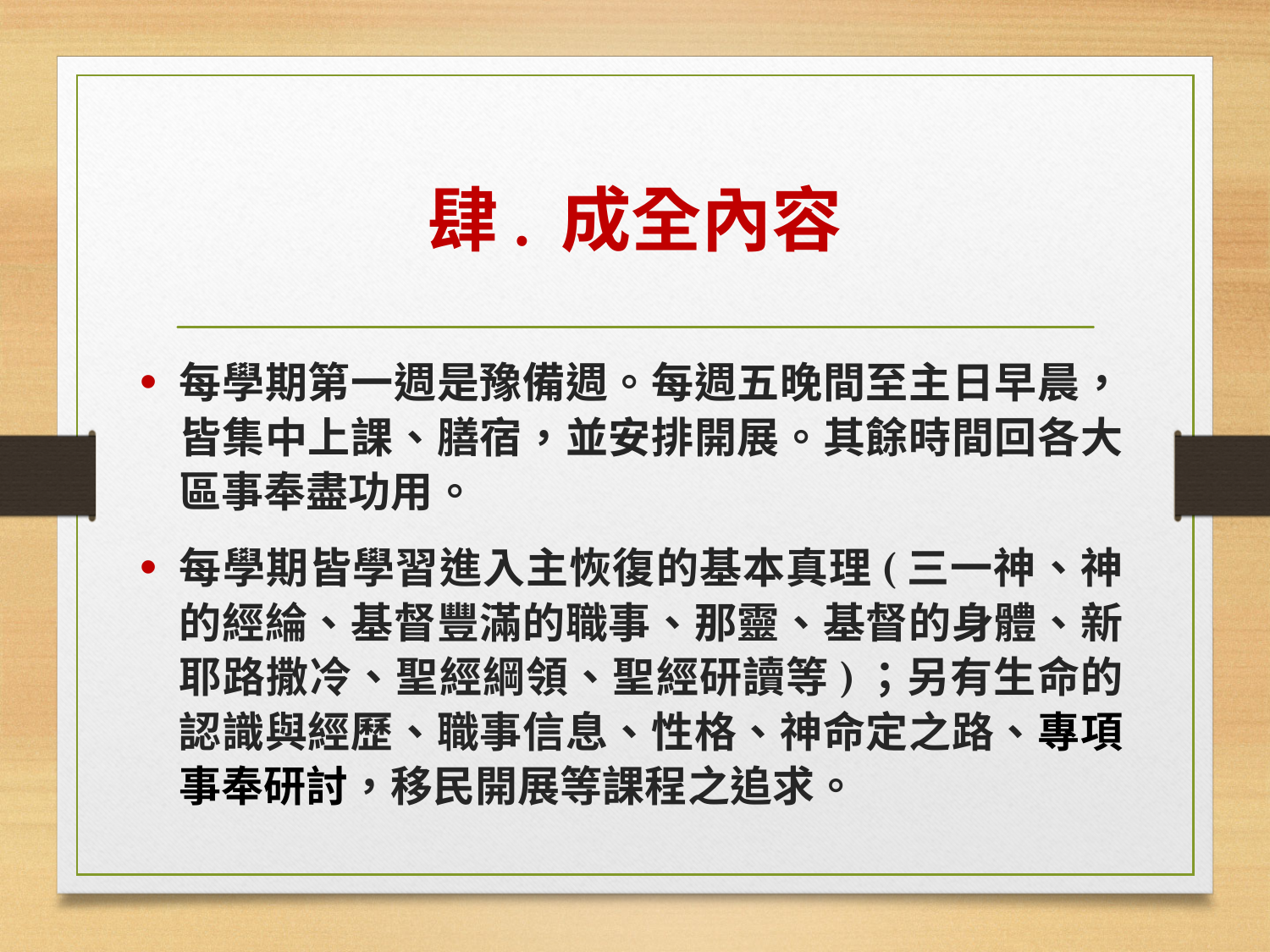

# 肆. 成全內容
每學期第一週是豫備週。每週五晚間至主日早晨，皆集中上課、膳宿，並安排開展。其餘時間回各大區事奉盡功用。
每學期皆學習進入主恢復的基本真理(三一神、神的經綸、基督豐滿的職事、那靈、基督的身體、新耶路撒冷、聖經綱領、聖經研讀等)；另有生命的認識與經歷、職事信息、性格、神命定之路、專項事奉研討，移民開展等課程之追求。